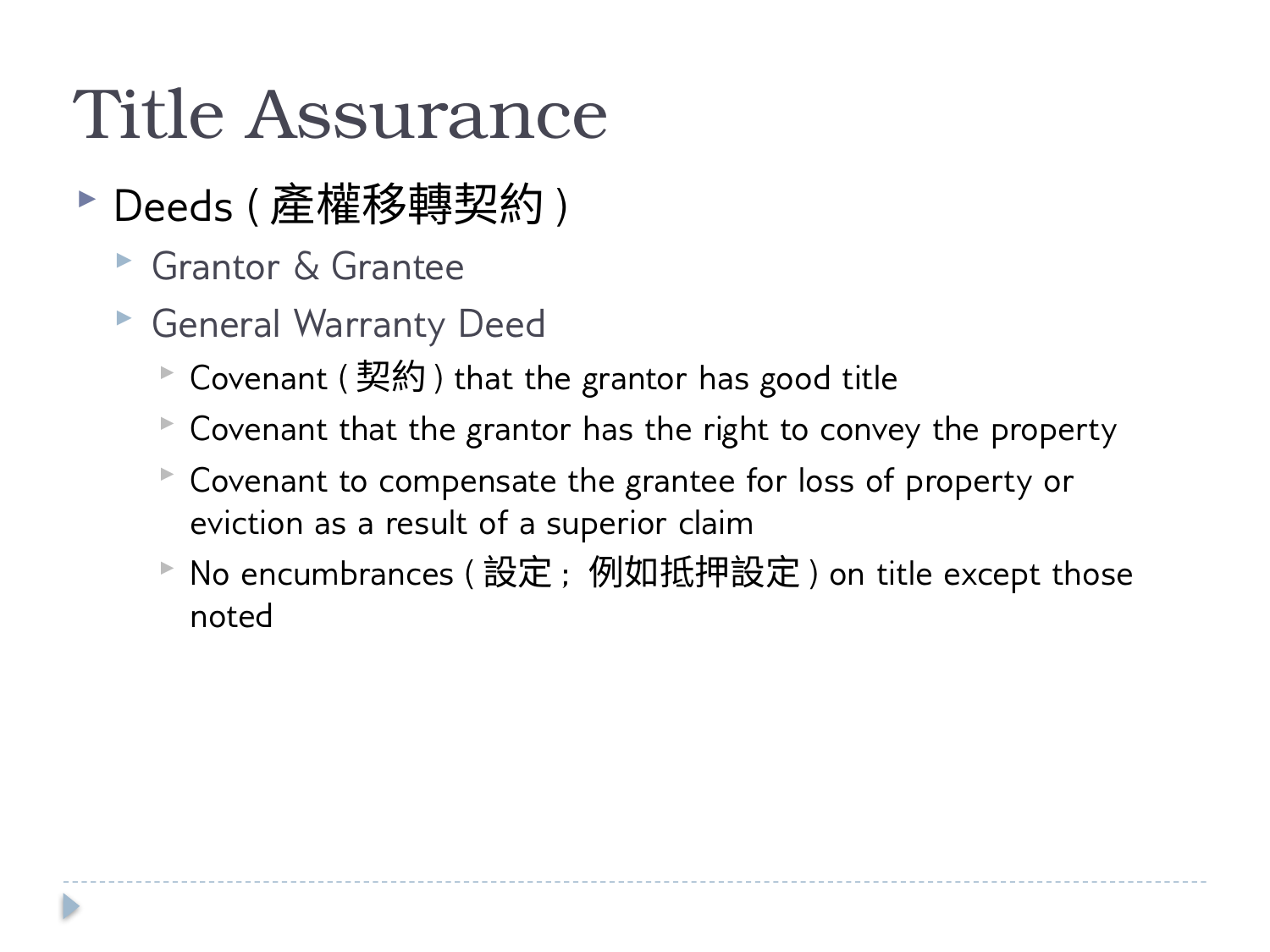

Title Assurance
Deeds (產權移轉契約)
Grantor & Grantee
General Warranty Deed
Covenant (契約) that the grantor has good title
Covenant that the grantor has the right to convey the property
Covenant to compensate the grantee for loss of property or eviction as a result of a superior claim
No encumbrances (設定; 例如抵押設定) on title except those noted